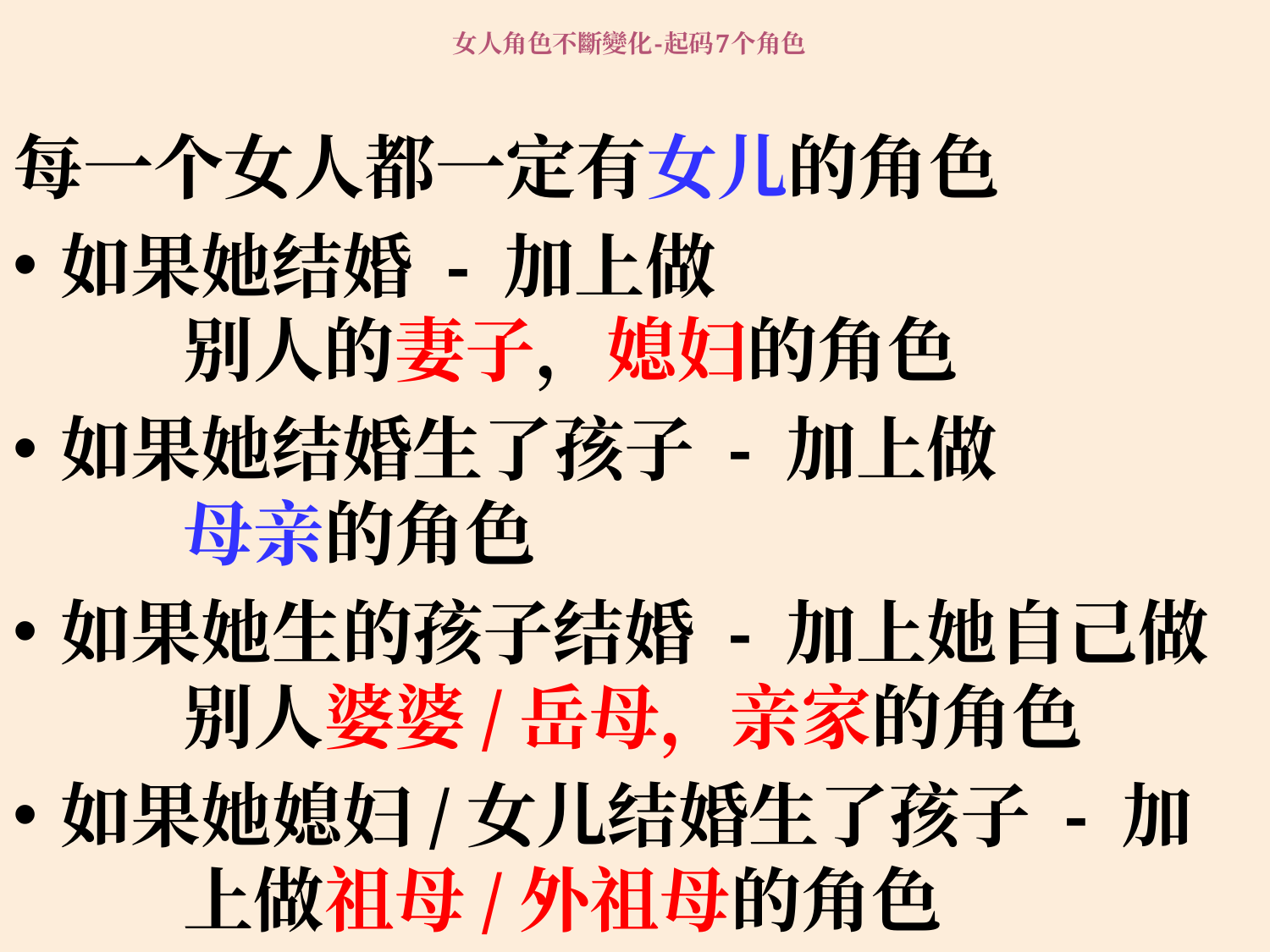

# 女人角色不斷變化-起码7个角色
每一个女人都一定有女儿的角色
如果她结婚 - 加上做
       别人的妻子，媳妇的角色
如果她结婚生了孩子 - 加上做
       母亲的角色
如果她生的孩子结婚 - 加上她自己做
       别人婆婆/岳母，亲家的角色
如果她媳妇/女儿结婚生了孩子 - 加
       上做祖母/外祖母的角色